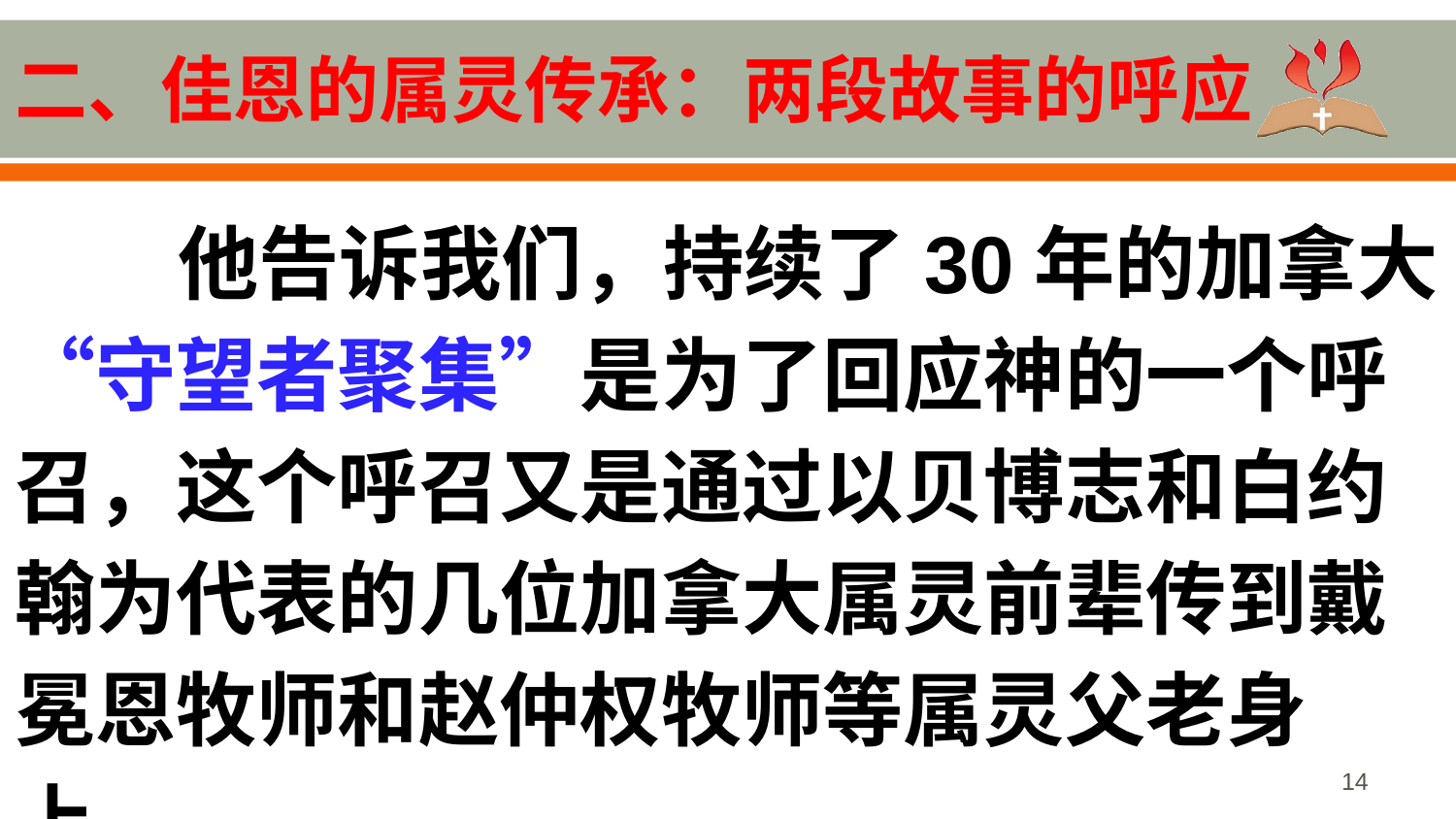

# 二、佳恩的属灵传承：两段故事的呼应
他告诉我们，持续了30年的加拿大 “守望者聚集”是为了回应神的一个呼召，这个呼召又是通过以贝博志和白约翰为代表的几位加拿大属灵前辈传到戴冕恩牧师和赵仲权牧师等属灵父老身上。

14